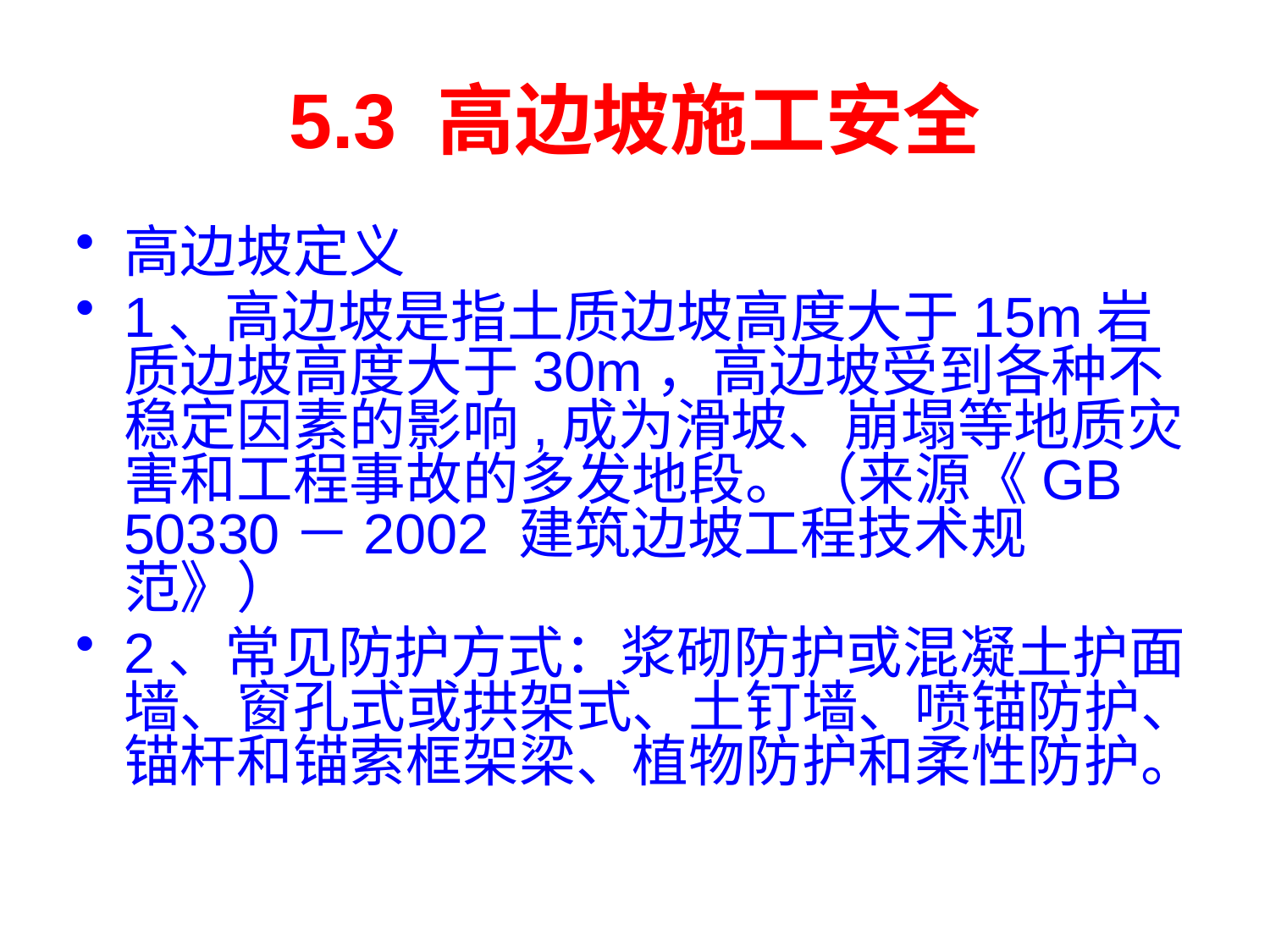

# 5.3 高边坡施工安全
高边坡定义
1、高边坡是指土质边坡高度大于15m岩质边坡高度大于30m，高边坡受到各种不稳定因素的影响,成为滑坡、崩塌等地质灾害和工程事故的多发地段。（来源《GB 50330－2002 建筑边坡工程技术规范》）
2、常见防护方式：浆砌防护或混凝土护面墙、窗孔式或拱架式、土钉墙、喷锚防护、锚杆和锚索框架梁、植物防护和柔性防护。